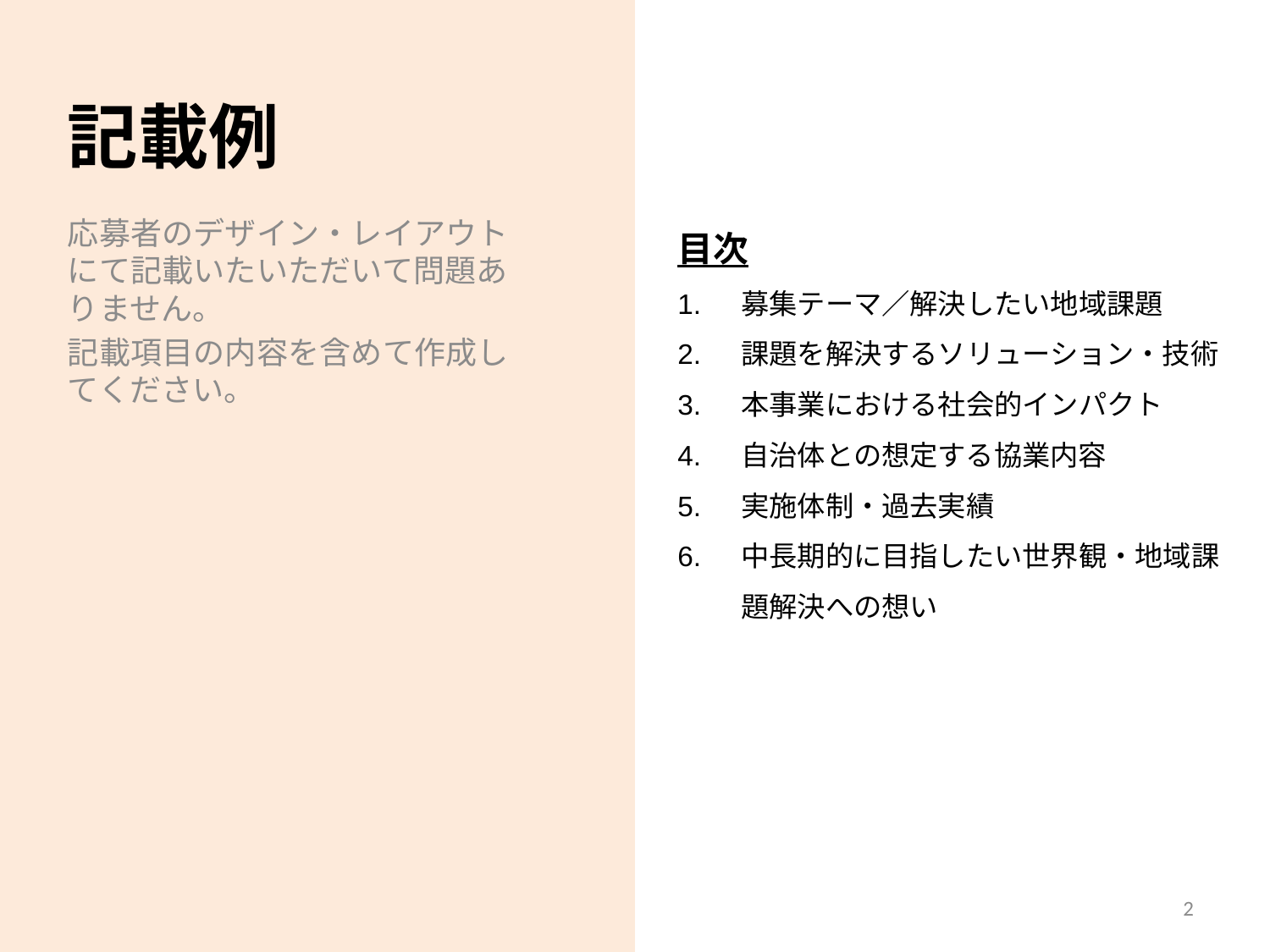

記載例
目次
募集テーマ／解決したい地域課題
課題を解決するソリューション・技術
本事業における社会的インパクト
自治体との想定する協業内容
実施体制・過去実績
中長期的に目指したい世界観・地域課題解決への想い

応募者のデザイン・レイアウトにて記載いたいただいて問題ありません。
記載項目の内容を含めて作成してください。
2